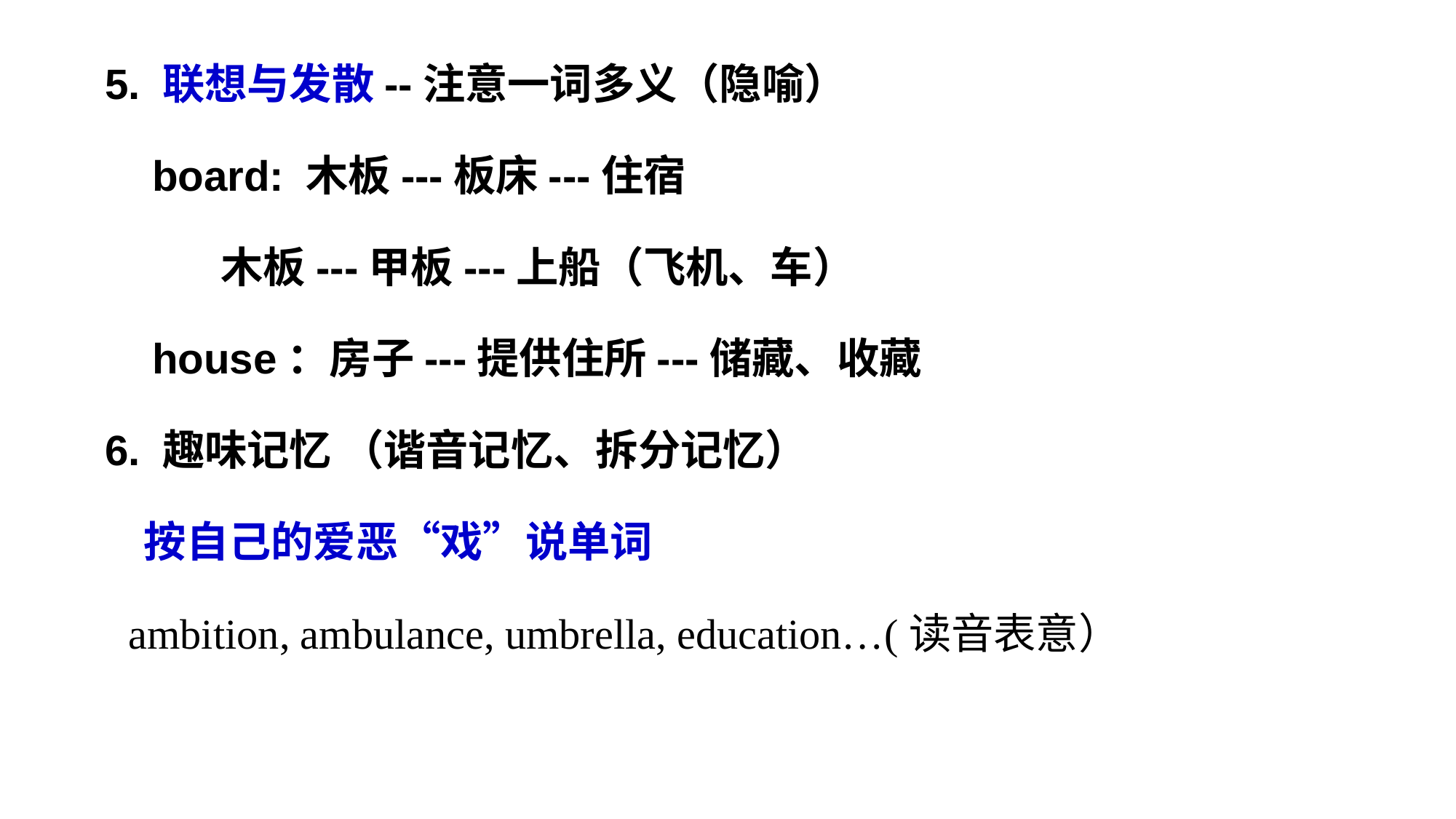

5. 联想与发散--注意一词多义（隐喻）
    board: 木板---板床---住宿
           木板---甲板---上船（飞机、车）
    house：房子---提供住所---储藏、收藏
6. 趣味记忆 （谐音记忆、拆分记忆）
   按自己的爱恶“戏”说单词
  ambition, ambulance, umbrella, education…(读音表意）